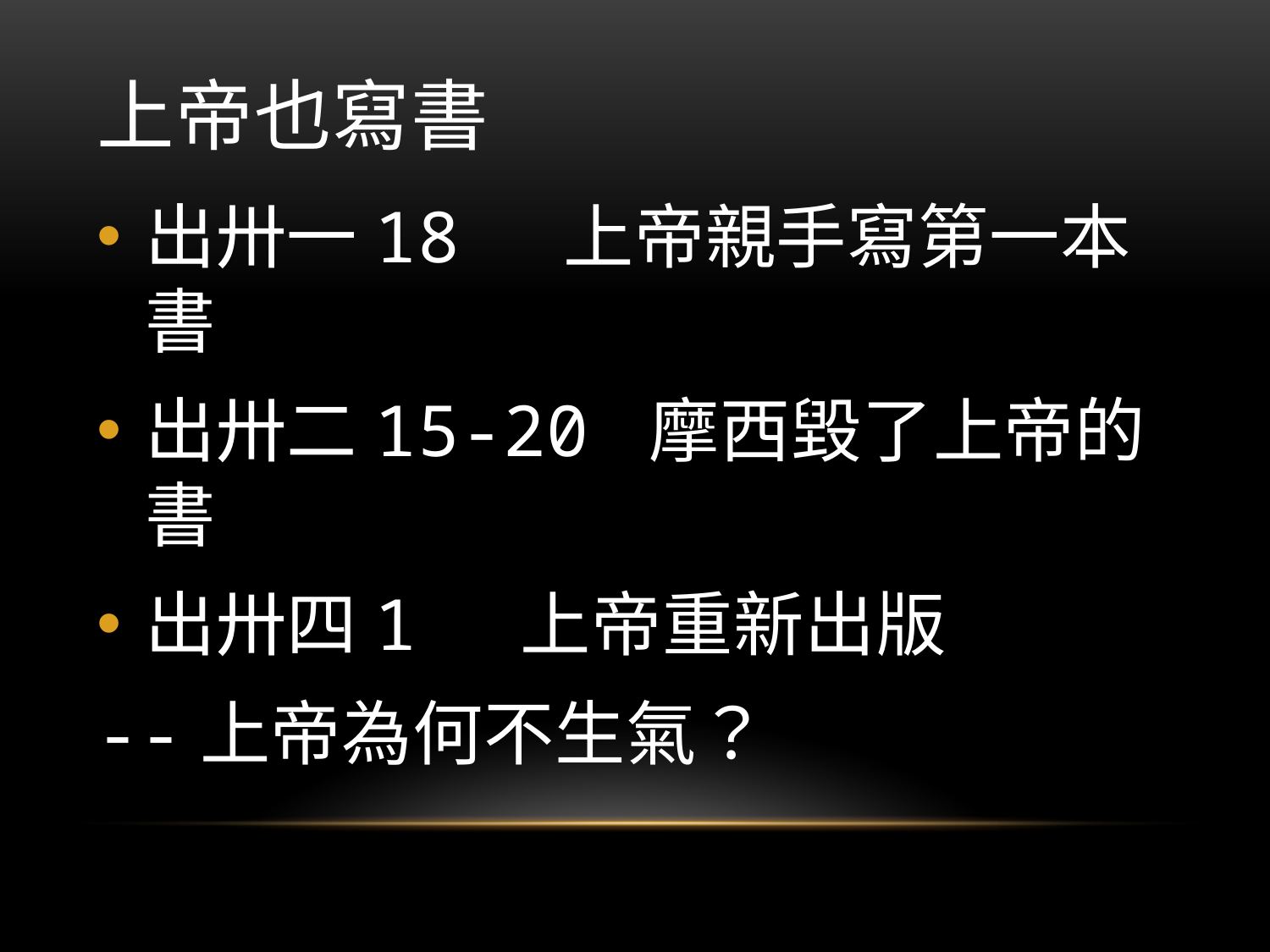

# 上帝也寫書
出卅一18  上帝親手寫第一本書
出卅二15-20 摩西毀了上帝的書
出卅四1  上帝重新出版
--上帝為何不生氣？